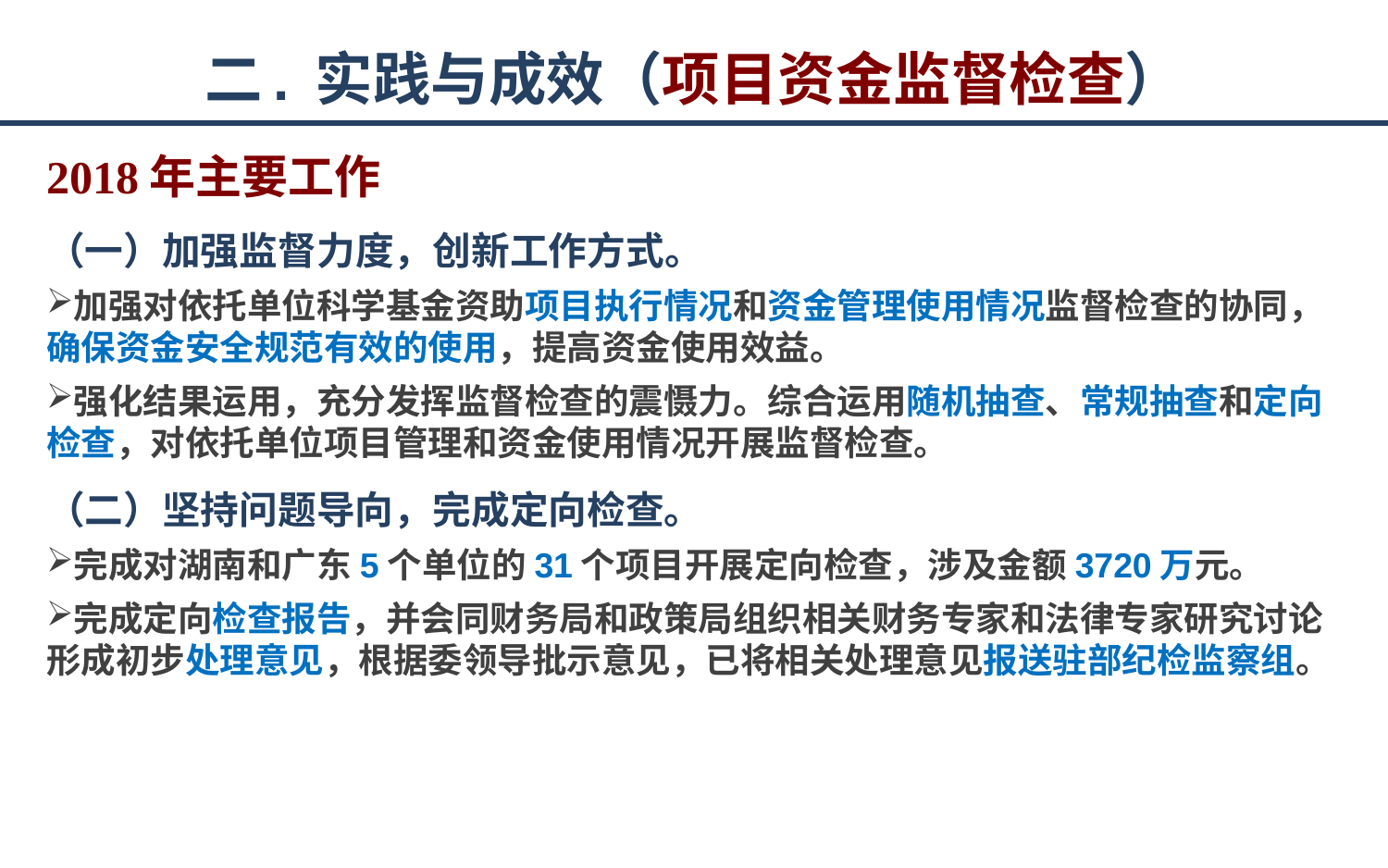

# 二. 实践与成效（项目资金监督检查）
2018年主要工作
（一）加强监督力度，创新工作方式。
加强对依托单位科学基金资助项目执行情况和资金管理使用情况监督检查的协同，确保资金安全规范有效的使用，提高资金使用效益。
强化结果运用，充分发挥监督检查的震慑力。综合运用随机抽查、常规抽查和定向检查，对依托单位项目管理和资金使用情况开展监督检查。
（二）坚持问题导向，完成定向检查。
完成对湖南和广东5个单位的31个项目开展定向检查，涉及金额3720万元。
完成定向检查报告，并会同财务局和政策局组织相关财务专家和法律专家研究讨论形成初步处理意见，根据委领导批示意见，已将相关处理意见报送驻部纪检监察组。